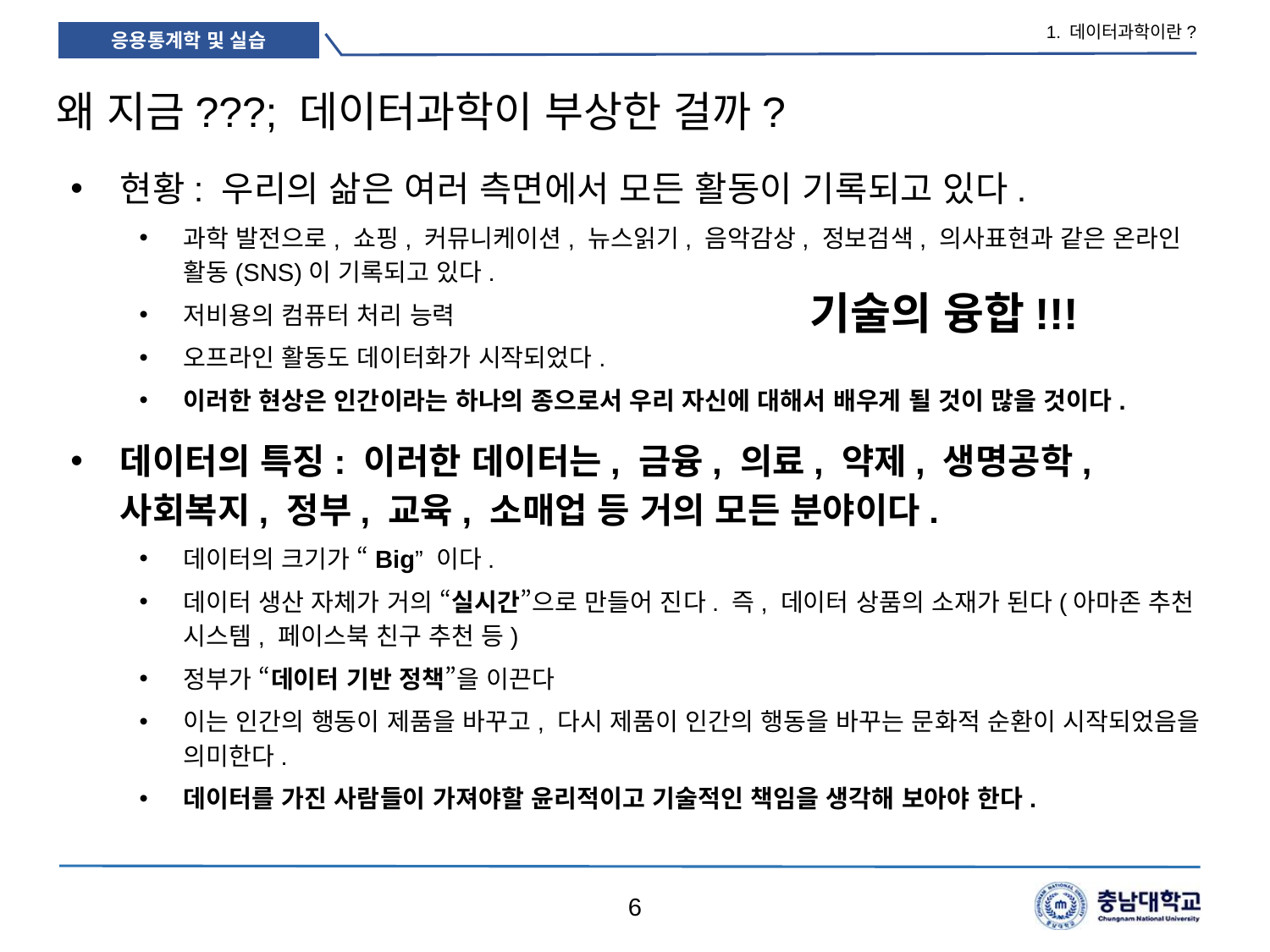

1. 데이터과학이란?
# 왜 지금???; 데이터과학이 부상한 걸까?
현황: 우리의 삶은 여러 측면에서 모든 활동이 기록되고 있다.
과학 발전으로, 쇼핑, 커뮤니케이션, 뉴스읽기, 음악감상, 정보검색, 의사표현과 같은 온라인 활동(SNS)이 기록되고 있다.
저비용의 컴퓨터 처리 능력
오프라인 활동도 데이터화가 시작되었다.
이러한 현상은 인간이라는 하나의 종으로서 우리 자신에 대해서 배우게 될 것이 많을 것이다.
데이터의 특징: 이러한 데이터는, 금융, 의료, 약제, 생명공학, 사회복지, 정부, 교육, 소매업 등 거의 모든 분야이다.
데이터의 크기가 “Big” 이다.
데이터 생산 자체가 거의 “실시간”으로 만들어 진다. 즉, 데이터 상품의 소재가 된다(아마존 추천 시스템, 페이스북 친구 추천 등)
정부가 “데이터 기반 정책”을 이끈다
이는 인간의 행동이 제품을 바꾸고, 다시 제품이 인간의 행동을 바꾸는 문화적 순환이 시작되었음을 의미한다.
데이터를 가진 사람들이 가져야할 윤리적이고 기술적인 책임을 생각해 보아야 한다.
기술의 융합!!!
6